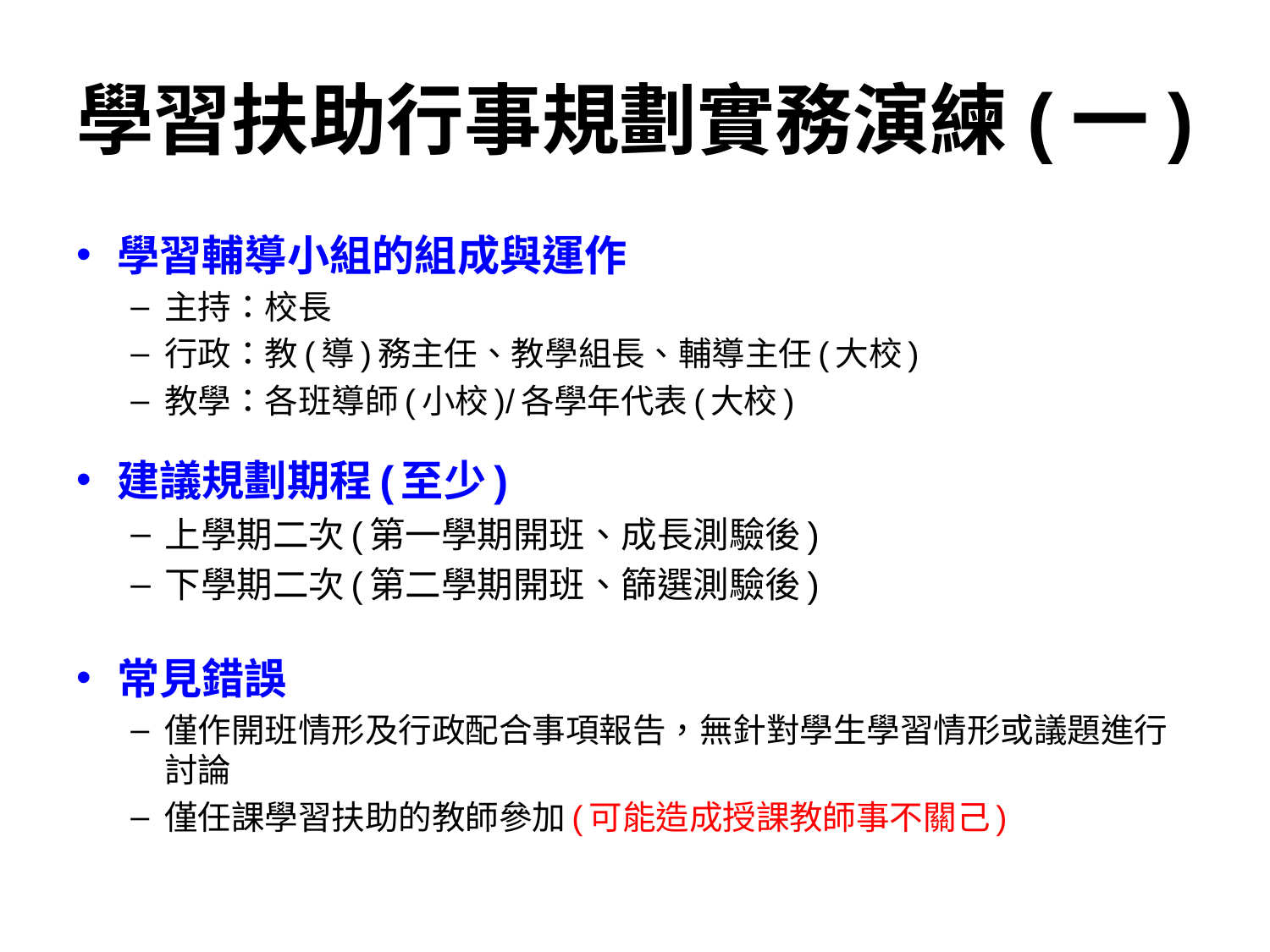

# 學習扶助行事規劃實務演練(一)
學習輔導小組的組成與運作
主持：校長
行政：教(導)務主任、教學組長、輔導主任(大校)
教學：各班導師(小校)/各學年代表(大校)

建議規劃期程(至少)
上學期二次(第一學期開班、成長測驗後)
下學期二次(第二學期開班、篩選測驗後)

常見錯誤
僅作開班情形及行政配合事項報告，無針對學生學習情形或議題進行討論
僅任課學習扶助的教師參加(可能造成授課教師事不關己)